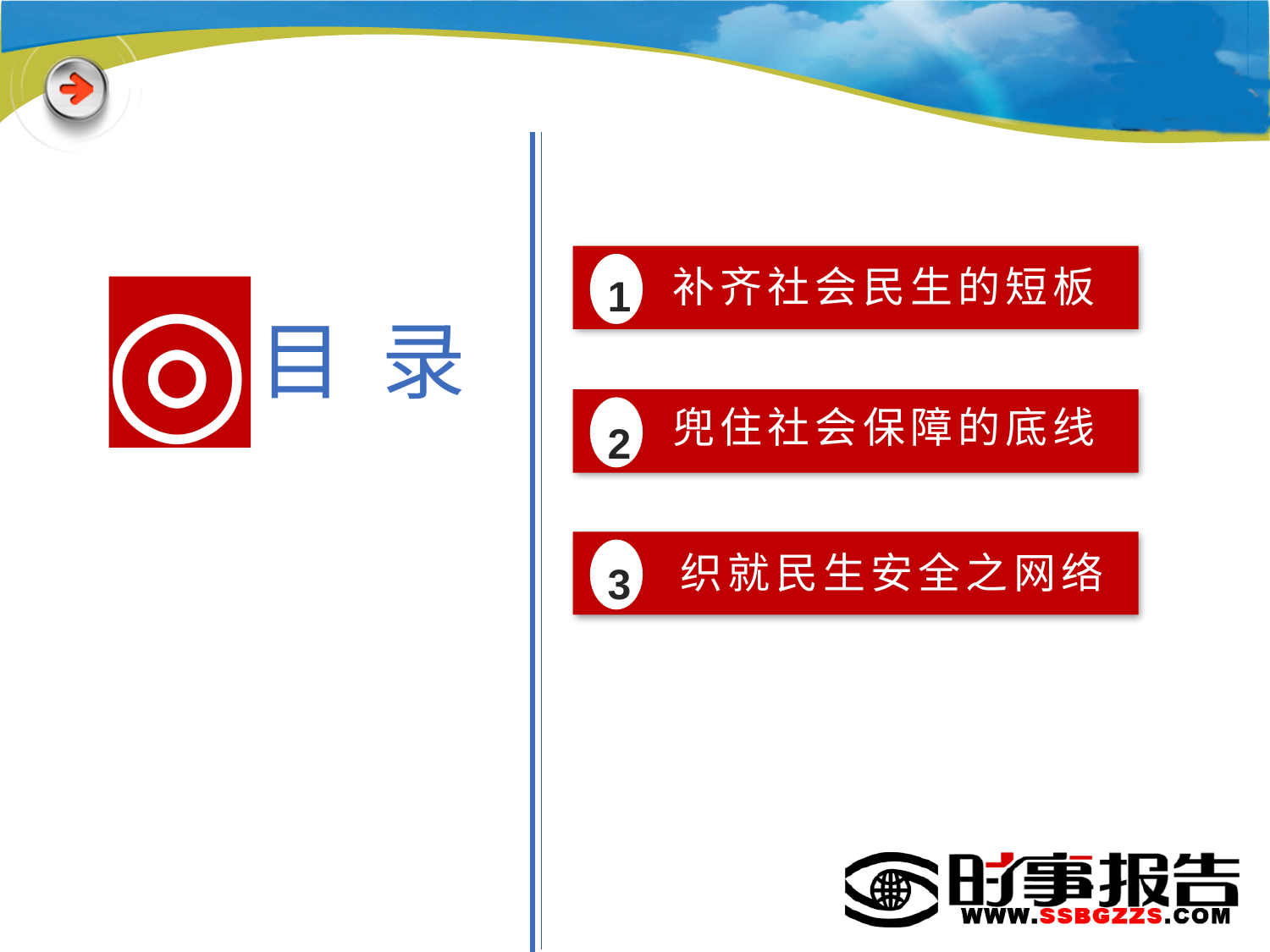

1

补齐社会民生的短板
◎

目  录
2

兜住社会保障的底线

3

织就民生安全之网络